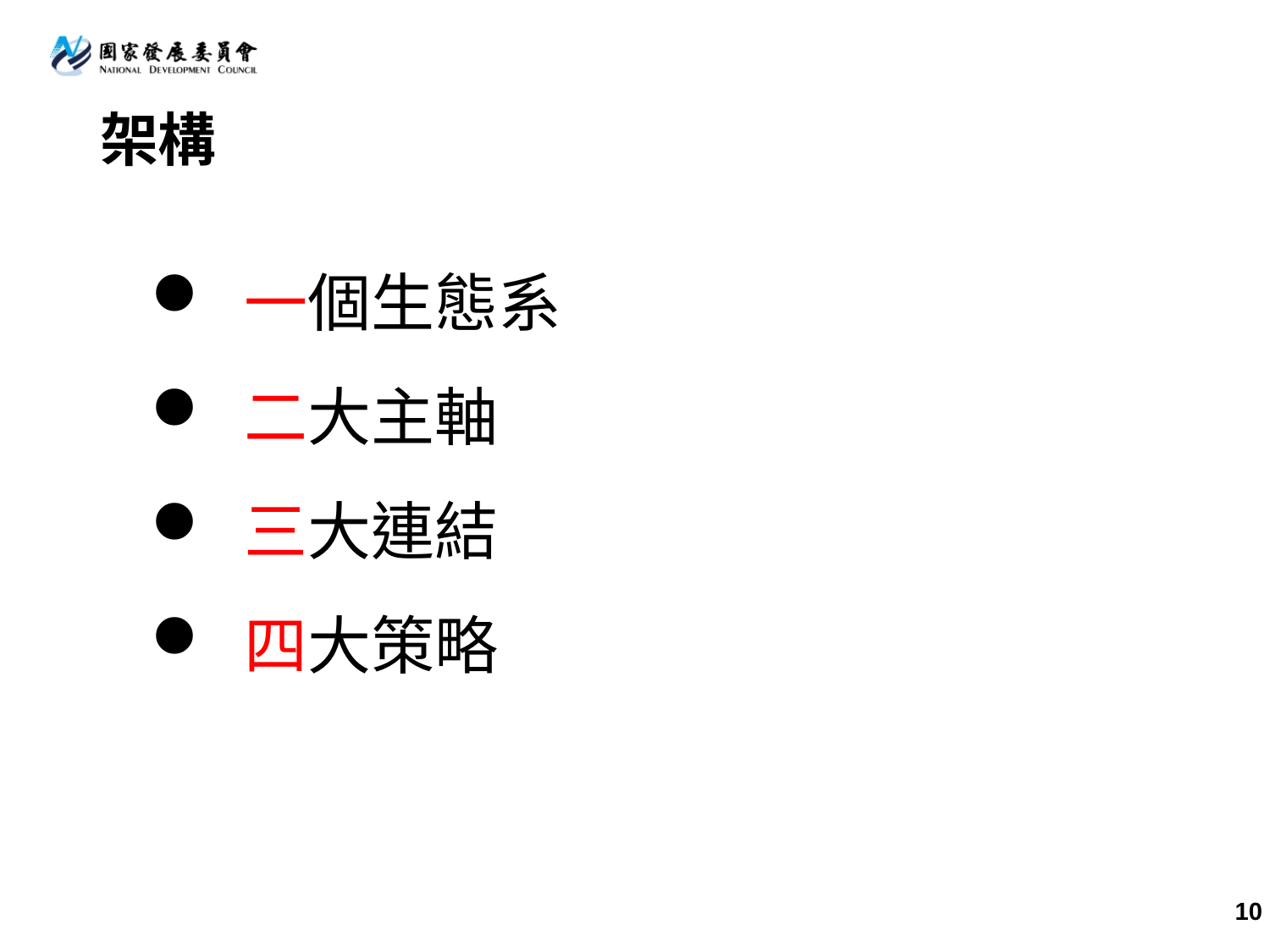

# 架構
 一個生態系
 二大主軸
 三大連結
 四大策略
10